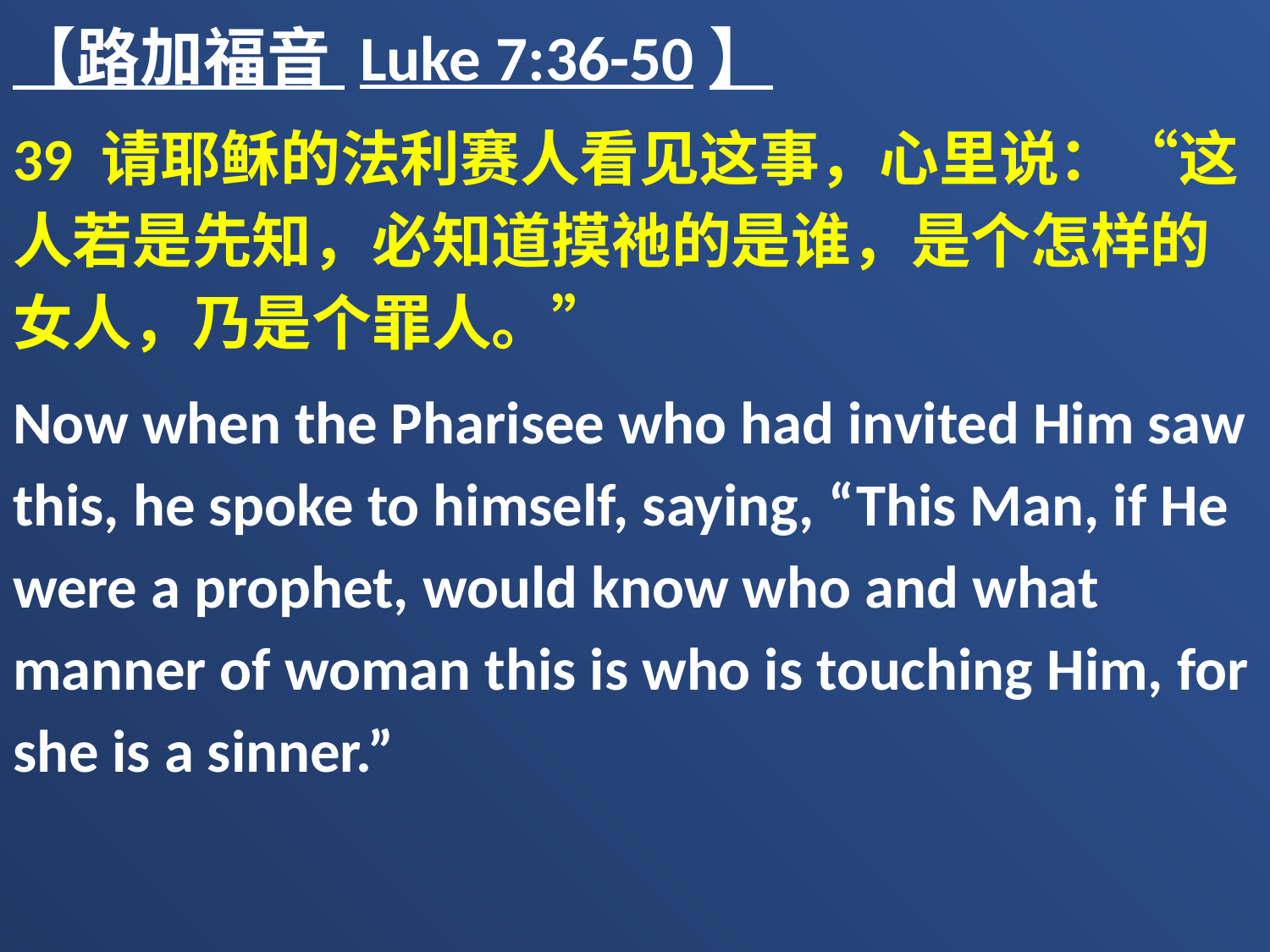

【路加福音 Luke 7:36-50】
39 请耶稣的法利赛人看见这事，心里说：“这人若是先知，必知道摸祂的是谁，是个怎样的女人，乃是个罪人。”
Now when the Pharisee who had invited Him saw this, he spoke to himself, saying, “This Man, if He were a prophet, would know who and what manner of woman this is who is touching Him, for she is a sinner.”